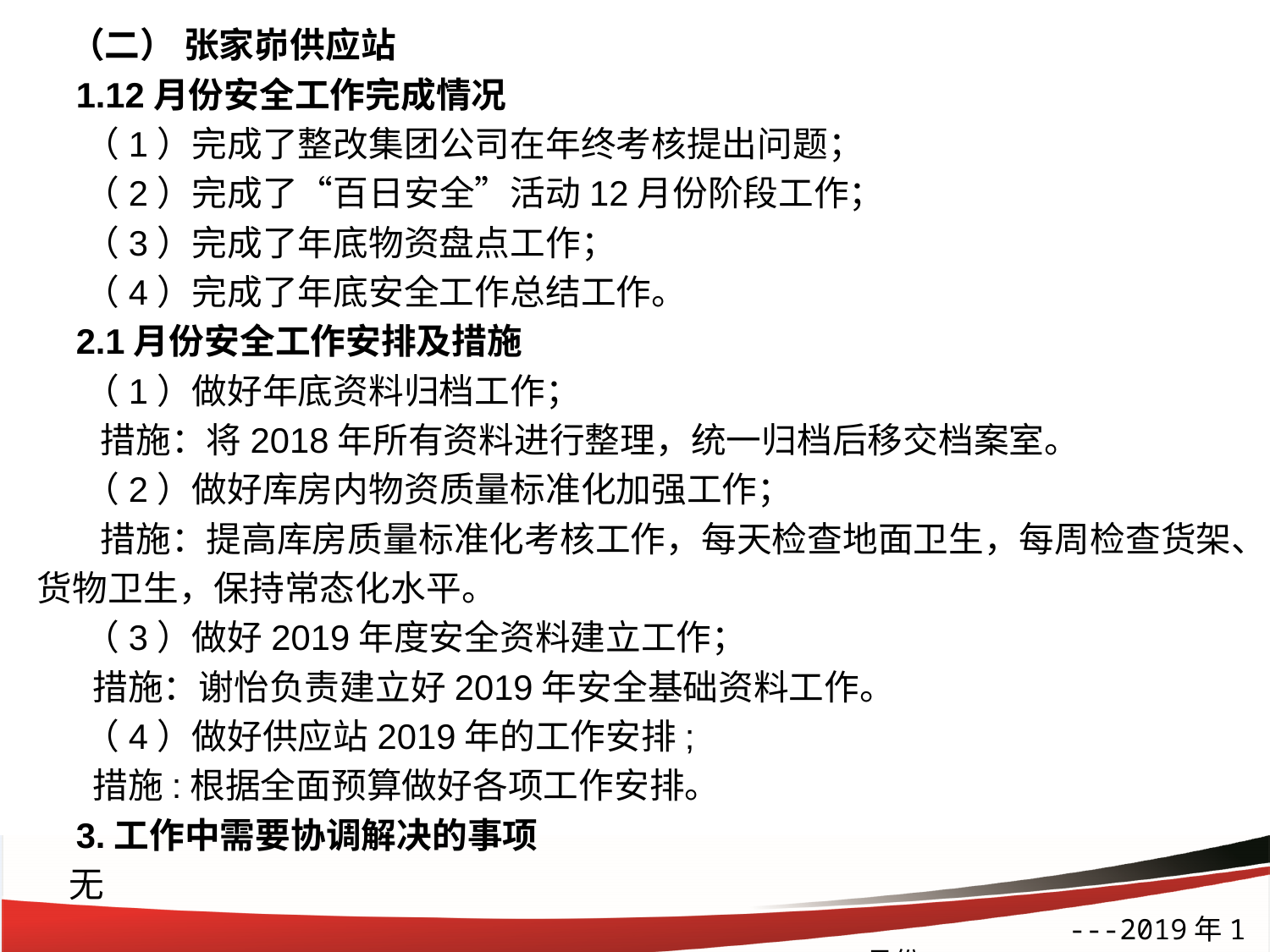

（二） 张家峁供应站
    1.12月份安全工作完成情况
     （1）完成了整改集团公司在年终考核提出问题；
     （2）完成了“百日安全”活动12月份阶段工作；
     （3）完成了年底物资盘点工作；
     （4）完成了年底安全工作总结工作。
    2.1月份安全工作安排及措施
     （1）做好年底资料归档工作；
       措施：将2018年所有资料进行整理，统一归档后移交档案室。
     （2）做好库房内物资质量标准化加强工作；
       措施：提高库房质量标准化考核工作，每天检查地面卫生，每周检查货架、货物卫生，保持常态化水平。
     （3）做好2019年度安全资料建立工作；
      措施：谢怡负责建立好2019年安全基础资料工作。
     （4）做好供应站2019年的工作安排;
      措施:根据全面预算做好各项工作安排。
    3.工作中需要协调解决的事项
   无